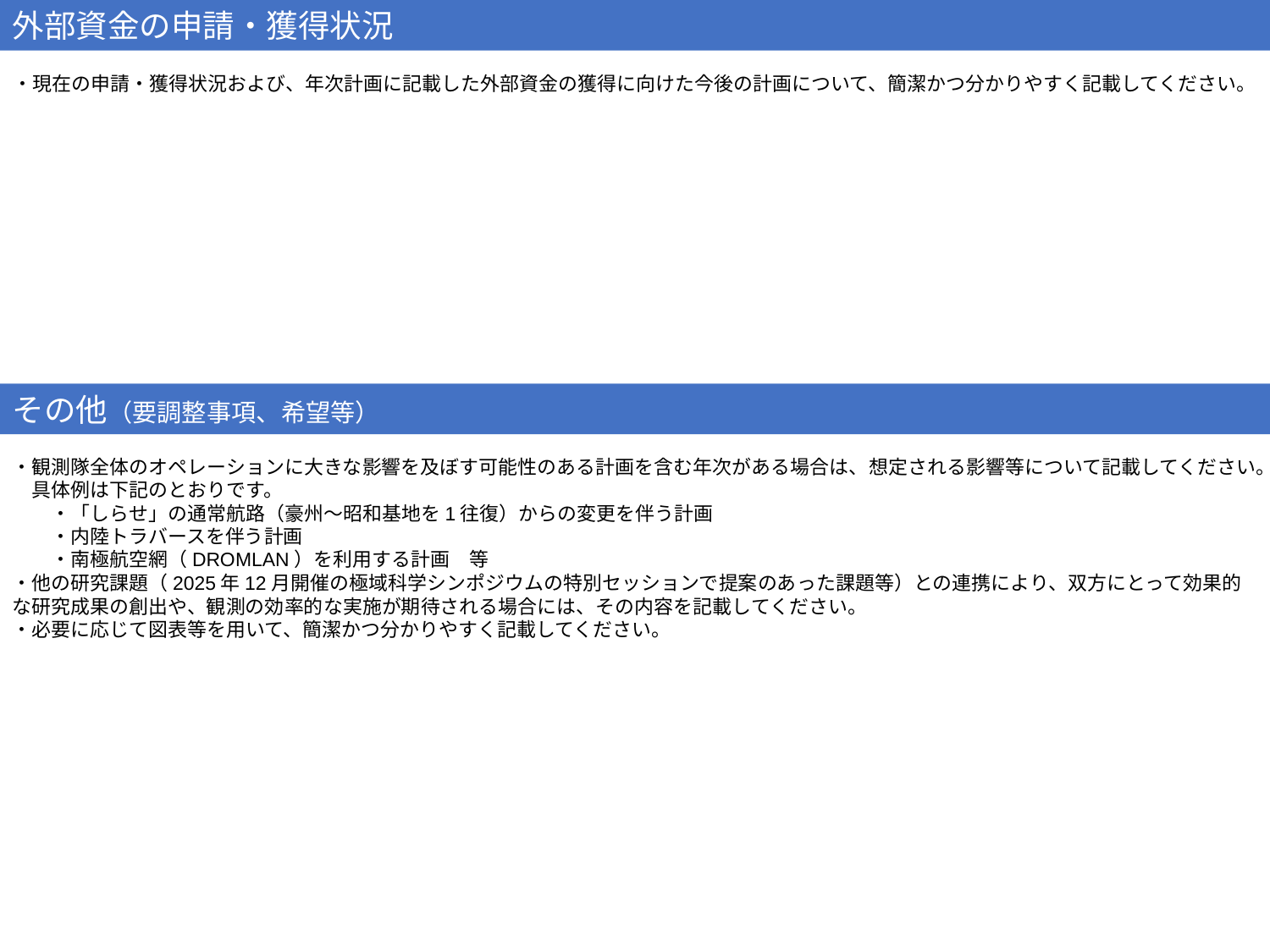

外部資金の申請・獲得状況
・現在の申請・獲得状況および、年次計画に記載した外部資金の獲得に向けた今後の計画について、簡潔かつ分かりやすく記載してください。
その他（要調整事項、希望等）
・観測隊全体のオペレーションに大きな影響を及ぼす可能性のある計画を含む年次がある場合は、想定される影響等について記載してください。
　具体例は下記のとおりです。
　　・「しらせ」の通常航路（豪州〜昭和基地を1往復）からの変更を伴う計画
　　・内陸トラバースを伴う計画
　　・南極航空網（DROMLAN）を利用する計画　等
・他の研究課題（2025年12月開催の極域科学シンポジウムの特別セッションで提案のあった課題等）との連携により、双方にとって効果的な研究成果の創出や、観測の効率的な実施が期待される場合には、その内容を記載してください。
・必要に応じて図表等を用いて、簡潔かつ分かりやすく記載してください。
7